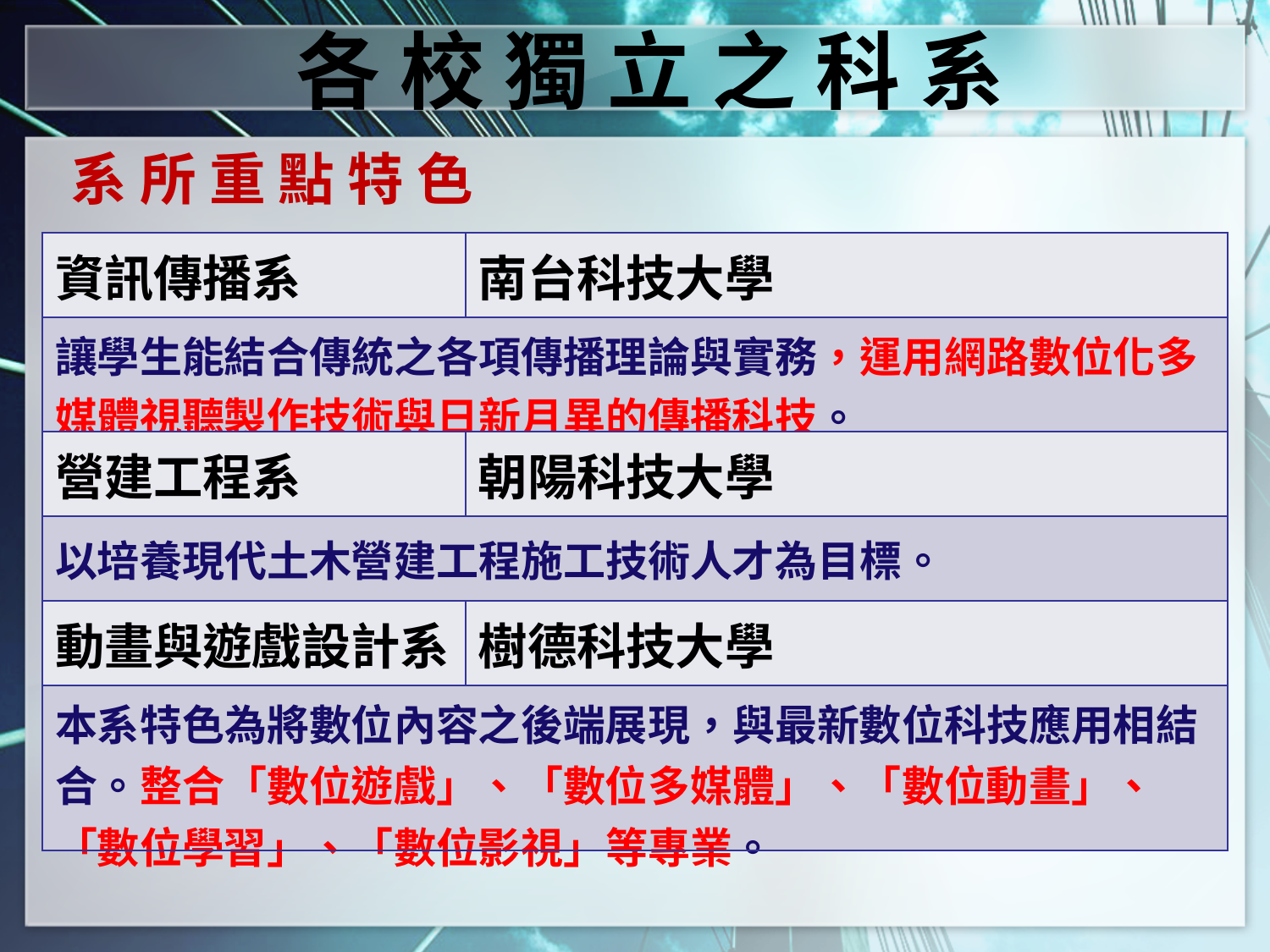

各 校 獨 立 之 科 系
系 所 重 點 特 色
| 資訊傳播系 | 南台科技大學 |
| --- | --- |
| 讓學生能結合傳統之各項傳播理論與實務，運用網路數位化多媒體視聽製作技術與日新月異的傳播科技。 |  |
| 營建工程系 | 朝陽科技大學 |
| 以培養現代土木營建工程施工技術人才為目標。 |  |
| 動畫與遊戲設計系 | 樹德科技大學 |
| 本系特色為將數位內容之後端展現，與最新數位科技應用相結合。整合「數位遊戲」、「數位多媒體」、「數位動畫」、「數位學習」、「數位影視」等專業。 |  |